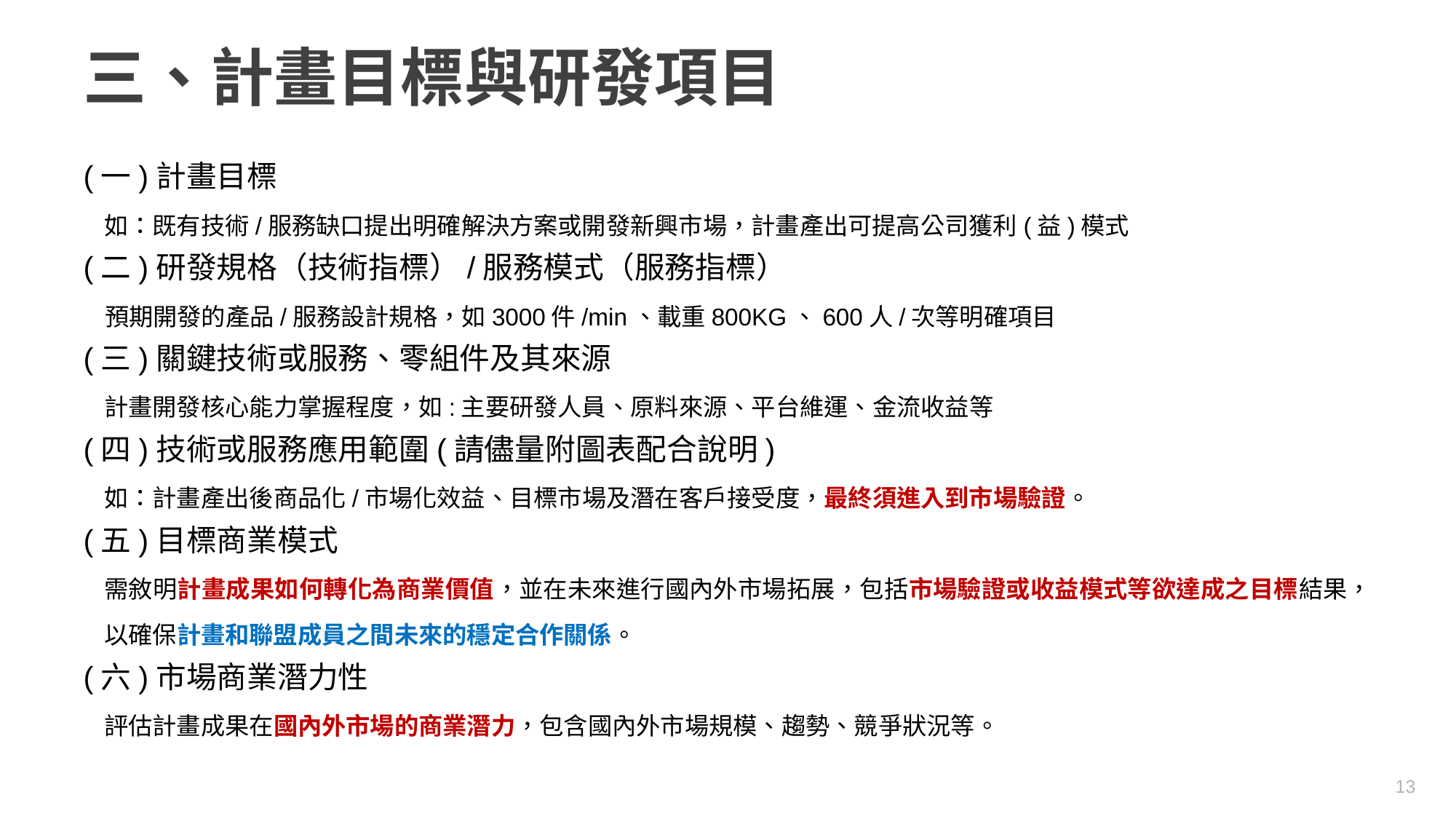

# 三、計畫目標與研發項目
(一)計畫目標
如：既有技術/服務缺口提出明確解決方案或開發新興市場，計畫產出可提高公司獲利(益)模式
(二)研發規格（技術指標）/服務模式（服務指標）
預期開發的產品/服務設計規格，如3000件/min、載重800KG、600人/次等明確項目
(三)關鍵技術或服務、零組件及其來源
計畫開發核心能力掌握程度，如:主要研發人員、原料來源、平台維運、金流收益等
(四)技術或服務應用範圍(請儘量附圖表配合說明)
如：計畫產出後商品化/市場化效益、目標市場及潛在客戶接受度，最終須進入到市場驗證。
(五)目標商業模式
需敘明計畫成果如何轉化為商業價值，並在未來進行國內外市場拓展，包括市場驗證或收益模式等欲達成之目標結果，以確保計畫和聯盟成員之間未來的穩定合作關係。
(六)市場商業潛力性
評估計畫成果在國內外市場的商業潛力，包含國內外市場規模、趨勢、競爭狀況等。
13